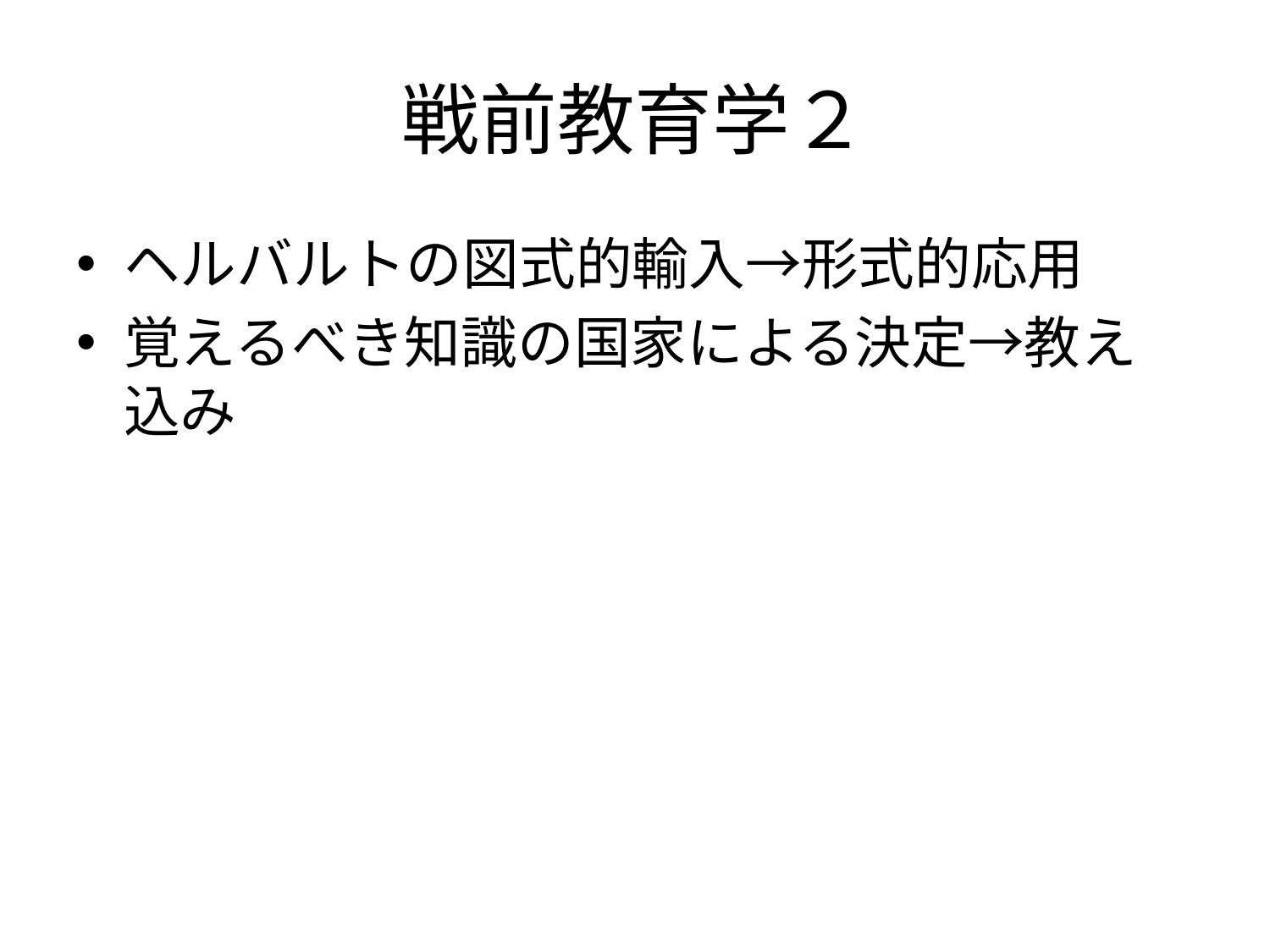

# 戦前教育学２
ヘルバルトの図式的輸入→形式的応用
覚えるべき知識の国家による決定→教え込み